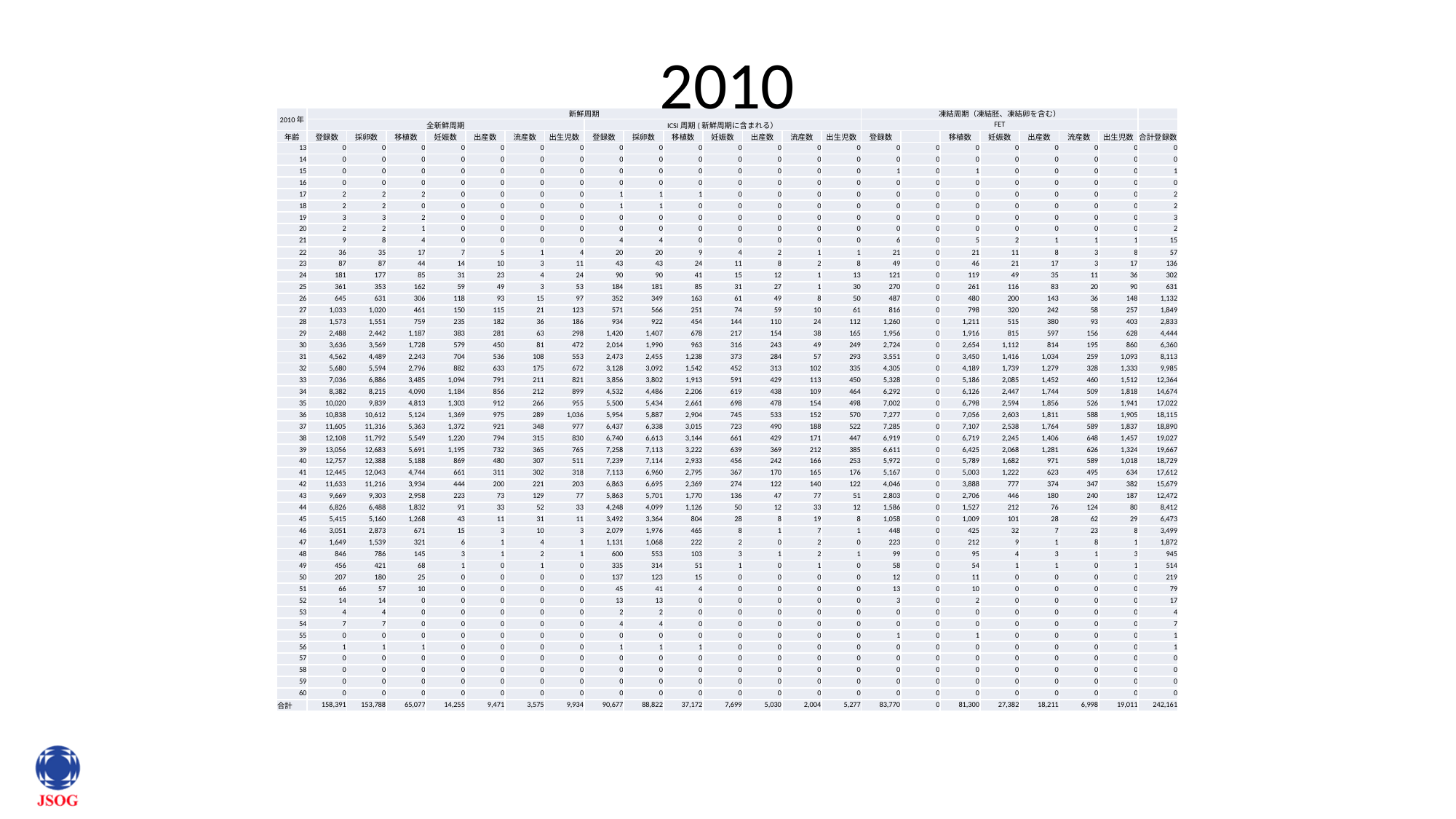

# 2010
| 2010年 | 新鮮周期 |  |  |  |  |  |  |  |  |  |  |  |  |  | 凍結周期（凍結胚、凍結卵を含む） |  |  |  |  |  |  |  |
| --- | --- | --- | --- | --- | --- | --- | --- | --- | --- | --- | --- | --- | --- | --- | --- | --- | --- | --- | --- | --- | --- | --- |
|  | 全新鮮周期 |  |  |  |  |  |  | ICSI周期(新鮮周期に含まれる） |  |  |  |  |  |  | FET |  |  |  |  |  |  |  |
| 年齢 | 登録数 | 採卵数 | 移植数 | 妊娠数 | 出産数 | 流産数 | 出生児数 | 登録数 | 採卵数 | 移植数 | 妊娠数 | 出産数 | 流産数 | 出生児数 | 登録数 |  | 移植数 | 妊娠数 | 出産数 | 流産数 | 出生児数 | 合計登録数 |
| 13 | 0 | 0 | 0 | 0 | 0 | 0 | 0 | 0 | 0 | 0 | 0 | 0 | 0 | 0 | 0 | 0 | 0 | 0 | 0 | 0 | 0 | 0 |
| 14 | 0 | 0 | 0 | 0 | 0 | 0 | 0 | 0 | 0 | 0 | 0 | 0 | 0 | 0 | 0 | 0 | 0 | 0 | 0 | 0 | 0 | 0 |
| 15 | 0 | 0 | 0 | 0 | 0 | 0 | 0 | 0 | 0 | 0 | 0 | 0 | 0 | 0 | 1 | 0 | 1 | 0 | 0 | 0 | 0 | 1 |
| 16 | 0 | 0 | 0 | 0 | 0 | 0 | 0 | 0 | 0 | 0 | 0 | 0 | 0 | 0 | 0 | 0 | 0 | 0 | 0 | 0 | 0 | 0 |
| 17 | 2 | 2 | 2 | 0 | 0 | 0 | 0 | 1 | 1 | 1 | 0 | 0 | 0 | 0 | 0 | 0 | 0 | 0 | 0 | 0 | 0 | 2 |
| 18 | 2 | 2 | 0 | 0 | 0 | 0 | 0 | 1 | 1 | 0 | 0 | 0 | 0 | 0 | 0 | 0 | 0 | 0 | 0 | 0 | 0 | 2 |
| 19 | 3 | 3 | 2 | 0 | 0 | 0 | 0 | 0 | 0 | 0 | 0 | 0 | 0 | 0 | 0 | 0 | 0 | 0 | 0 | 0 | 0 | 3 |
| 20 | 2 | 2 | 1 | 0 | 0 | 0 | 0 | 0 | 0 | 0 | 0 | 0 | 0 | 0 | 0 | 0 | 0 | 0 | 0 | 0 | 0 | 2 |
| 21 | 9 | 8 | 4 | 0 | 0 | 0 | 0 | 4 | 4 | 0 | 0 | 0 | 0 | 0 | 6 | 0 | 5 | 2 | 1 | 1 | 1 | 15 |
| 22 | 36 | 35 | 17 | 7 | 5 | 1 | 4 | 20 | 20 | 9 | 4 | 2 | 1 | 1 | 21 | 0 | 21 | 11 | 8 | 3 | 8 | 57 |
| 23 | 87 | 87 | 44 | 14 | 10 | 3 | 11 | 43 | 43 | 24 | 11 | 8 | 2 | 8 | 49 | 0 | 46 | 21 | 17 | 3 | 17 | 136 |
| 24 | 181 | 177 | 85 | 31 | 23 | 4 | 24 | 90 | 90 | 41 | 15 | 12 | 1 | 13 | 121 | 0 | 119 | 49 | 35 | 11 | 36 | 302 |
| 25 | 361 | 353 | 162 | 59 | 49 | 3 | 53 | 184 | 181 | 85 | 31 | 27 | 1 | 30 | 270 | 0 | 261 | 116 | 83 | 20 | 90 | 631 |
| 26 | 645 | 631 | 306 | 118 | 93 | 15 | 97 | 352 | 349 | 163 | 61 | 49 | 8 | 50 | 487 | 0 | 480 | 200 | 143 | 36 | 148 | 1,132 |
| 27 | 1,033 | 1,020 | 461 | 150 | 115 | 21 | 123 | 571 | 566 | 251 | 74 | 59 | 10 | 61 | 816 | 0 | 798 | 320 | 242 | 58 | 257 | 1,849 |
| 28 | 1,573 | 1,551 | 759 | 235 | 182 | 36 | 186 | 934 | 922 | 454 | 144 | 110 | 24 | 112 | 1,260 | 0 | 1,211 | 515 | 380 | 93 | 403 | 2,833 |
| 29 | 2,488 | 2,442 | 1,187 | 383 | 281 | 63 | 298 | 1,420 | 1,407 | 678 | 217 | 154 | 38 | 165 | 1,956 | 0 | 1,916 | 815 | 597 | 156 | 628 | 4,444 |
| 30 | 3,636 | 3,569 | 1,728 | 579 | 450 | 81 | 472 | 2,014 | 1,990 | 963 | 316 | 243 | 49 | 249 | 2,724 | 0 | 2,654 | 1,112 | 814 | 195 | 860 | 6,360 |
| 31 | 4,562 | 4,489 | 2,243 | 704 | 536 | 108 | 553 | 2,473 | 2,455 | 1,238 | 373 | 284 | 57 | 293 | 3,551 | 0 | 3,450 | 1,416 | 1,034 | 259 | 1,093 | 8,113 |
| 32 | 5,680 | 5,594 | 2,796 | 882 | 633 | 175 | 672 | 3,128 | 3,092 | 1,542 | 452 | 313 | 102 | 335 | 4,305 | 0 | 4,189 | 1,739 | 1,279 | 328 | 1,333 | 9,985 |
| 33 | 7,036 | 6,886 | 3,485 | 1,094 | 791 | 211 | 821 | 3,856 | 3,802 | 1,913 | 591 | 429 | 113 | 450 | 5,328 | 0 | 5,186 | 2,085 | 1,452 | 460 | 1,512 | 12,364 |
| 34 | 8,382 | 8,215 | 4,090 | 1,184 | 856 | 212 | 899 | 4,532 | 4,486 | 2,206 | 619 | 438 | 109 | 464 | 6,292 | 0 | 6,126 | 2,447 | 1,744 | 509 | 1,818 | 14,674 |
| 35 | 10,020 | 9,839 | 4,813 | 1,303 | 912 | 266 | 955 | 5,500 | 5,434 | 2,661 | 698 | 478 | 154 | 498 | 7,002 | 0 | 6,798 | 2,594 | 1,856 | 526 | 1,941 | 17,022 |
| 36 | 10,838 | 10,612 | 5,124 | 1,369 | 975 | 289 | 1,036 | 5,954 | 5,887 | 2,904 | 745 | 533 | 152 | 570 | 7,277 | 0 | 7,056 | 2,603 | 1,811 | 588 | 1,905 | 18,115 |
| 37 | 11,605 | 11,316 | 5,363 | 1,372 | 921 | 348 | 977 | 6,437 | 6,338 | 3,015 | 723 | 490 | 188 | 522 | 7,285 | 0 | 7,107 | 2,538 | 1,764 | 589 | 1,837 | 18,890 |
| 38 | 12,108 | 11,792 | 5,549 | 1,220 | 794 | 315 | 830 | 6,740 | 6,613 | 3,144 | 661 | 429 | 171 | 447 | 6,919 | 0 | 6,719 | 2,245 | 1,406 | 648 | 1,457 | 19,027 |
| 39 | 13,056 | 12,683 | 5,691 | 1,195 | 732 | 365 | 765 | 7,258 | 7,113 | 3,222 | 639 | 369 | 212 | 385 | 6,611 | 0 | 6,425 | 2,068 | 1,281 | 626 | 1,324 | 19,667 |
| 40 | 12,757 | 12,388 | 5,188 | 869 | 480 | 307 | 511 | 7,239 | 7,114 | 2,933 | 456 | 242 | 166 | 253 | 5,972 | 0 | 5,789 | 1,682 | 971 | 589 | 1,018 | 18,729 |
| 41 | 12,445 | 12,043 | 4,744 | 661 | 311 | 302 | 318 | 7,113 | 6,960 | 2,795 | 367 | 170 | 165 | 176 | 5,167 | 0 | 5,003 | 1,222 | 623 | 495 | 634 | 17,612 |
| 42 | 11,633 | 11,216 | 3,934 | 444 | 200 | 221 | 203 | 6,863 | 6,695 | 2,369 | 274 | 122 | 140 | 122 | 4,046 | 0 | 3,888 | 777 | 374 | 347 | 382 | 15,679 |
| 43 | 9,669 | 9,303 | 2,958 | 223 | 73 | 129 | 77 | 5,863 | 5,701 | 1,770 | 136 | 47 | 77 | 51 | 2,803 | 0 | 2,706 | 446 | 180 | 240 | 187 | 12,472 |
| 44 | 6,826 | 6,488 | 1,832 | 91 | 33 | 52 | 33 | 4,248 | 4,099 | 1,126 | 50 | 12 | 33 | 12 | 1,586 | 0 | 1,527 | 212 | 76 | 124 | 80 | 8,412 |
| 45 | 5,415 | 5,160 | 1,268 | 43 | 11 | 31 | 11 | 3,492 | 3,364 | 804 | 28 | 8 | 19 | 8 | 1,058 | 0 | 1,009 | 101 | 28 | 62 | 29 | 6,473 |
| 46 | 3,051 | 2,873 | 671 | 15 | 3 | 10 | 3 | 2,079 | 1,976 | 465 | 8 | 1 | 7 | 1 | 448 | 0 | 425 | 32 | 7 | 23 | 8 | 3,499 |
| 47 | 1,649 | 1,539 | 321 | 6 | 1 | 4 | 1 | 1,131 | 1,068 | 222 | 2 | 0 | 2 | 0 | 223 | 0 | 212 | 9 | 1 | 8 | 1 | 1,872 |
| 48 | 846 | 786 | 145 | 3 | 1 | 2 | 1 | 600 | 553 | 103 | 3 | 1 | 2 | 1 | 99 | 0 | 95 | 4 | 3 | 1 | 3 | 945 |
| 49 | 456 | 421 | 68 | 1 | 0 | 1 | 0 | 335 | 314 | 51 | 1 | 0 | 1 | 0 | 58 | 0 | 54 | 1 | 1 | 0 | 1 | 514 |
| 50 | 207 | 180 | 25 | 0 | 0 | 0 | 0 | 137 | 123 | 15 | 0 | 0 | 0 | 0 | 12 | 0 | 11 | 0 | 0 | 0 | 0 | 219 |
| 51 | 66 | 57 | 10 | 0 | 0 | 0 | 0 | 45 | 41 | 4 | 0 | 0 | 0 | 0 | 13 | 0 | 10 | 0 | 0 | 0 | 0 | 79 |
| 52 | 14 | 14 | 0 | 0 | 0 | 0 | 0 | 13 | 13 | 0 | 0 | 0 | 0 | 0 | 3 | 0 | 2 | 0 | 0 | 0 | 0 | 17 |
| 53 | 4 | 4 | 0 | 0 | 0 | 0 | 0 | 2 | 2 | 0 | 0 | 0 | 0 | 0 | 0 | 0 | 0 | 0 | 0 | 0 | 0 | 4 |
| 54 | 7 | 7 | 0 | 0 | 0 | 0 | 0 | 4 | 4 | 0 | 0 | 0 | 0 | 0 | 0 | 0 | 0 | 0 | 0 | 0 | 0 | 7 |
| 55 | 0 | 0 | 0 | 0 | 0 | 0 | 0 | 0 | 0 | 0 | 0 | 0 | 0 | 0 | 1 | 0 | 1 | 0 | 0 | 0 | 0 | 1 |
| 56 | 1 | 1 | 1 | 0 | 0 | 0 | 0 | 1 | 1 | 1 | 0 | 0 | 0 | 0 | 0 | 0 | 0 | 0 | 0 | 0 | 0 | 1 |
| 57 | 0 | 0 | 0 | 0 | 0 | 0 | 0 | 0 | 0 | 0 | 0 | 0 | 0 | 0 | 0 | 0 | 0 | 0 | 0 | 0 | 0 | 0 |
| 58 | 0 | 0 | 0 | 0 | 0 | 0 | 0 | 0 | 0 | 0 | 0 | 0 | 0 | 0 | 0 | 0 | 0 | 0 | 0 | 0 | 0 | 0 |
| 59 | 0 | 0 | 0 | 0 | 0 | 0 | 0 | 0 | 0 | 0 | 0 | 0 | 0 | 0 | 0 | 0 | 0 | 0 | 0 | 0 | 0 | 0 |
| 60 | 0 | 0 | 0 | 0 | 0 | 0 | 0 | 0 | 0 | 0 | 0 | 0 | 0 | 0 | 0 | 0 | 0 | 0 | 0 | 0 | 0 | 0 |
| 合計 | 158,391 | 153,788 | 65,077 | 14,255 | 9,471 | 3,575 | 9,934 | 90,677 | 88,822 | 37,172 | 7,699 | 5,030 | 2,004 | 5,277 | 83,770 | 0 | 81,300 | 27,382 | 18,211 | 6,998 | 19,011 | 242,161 |